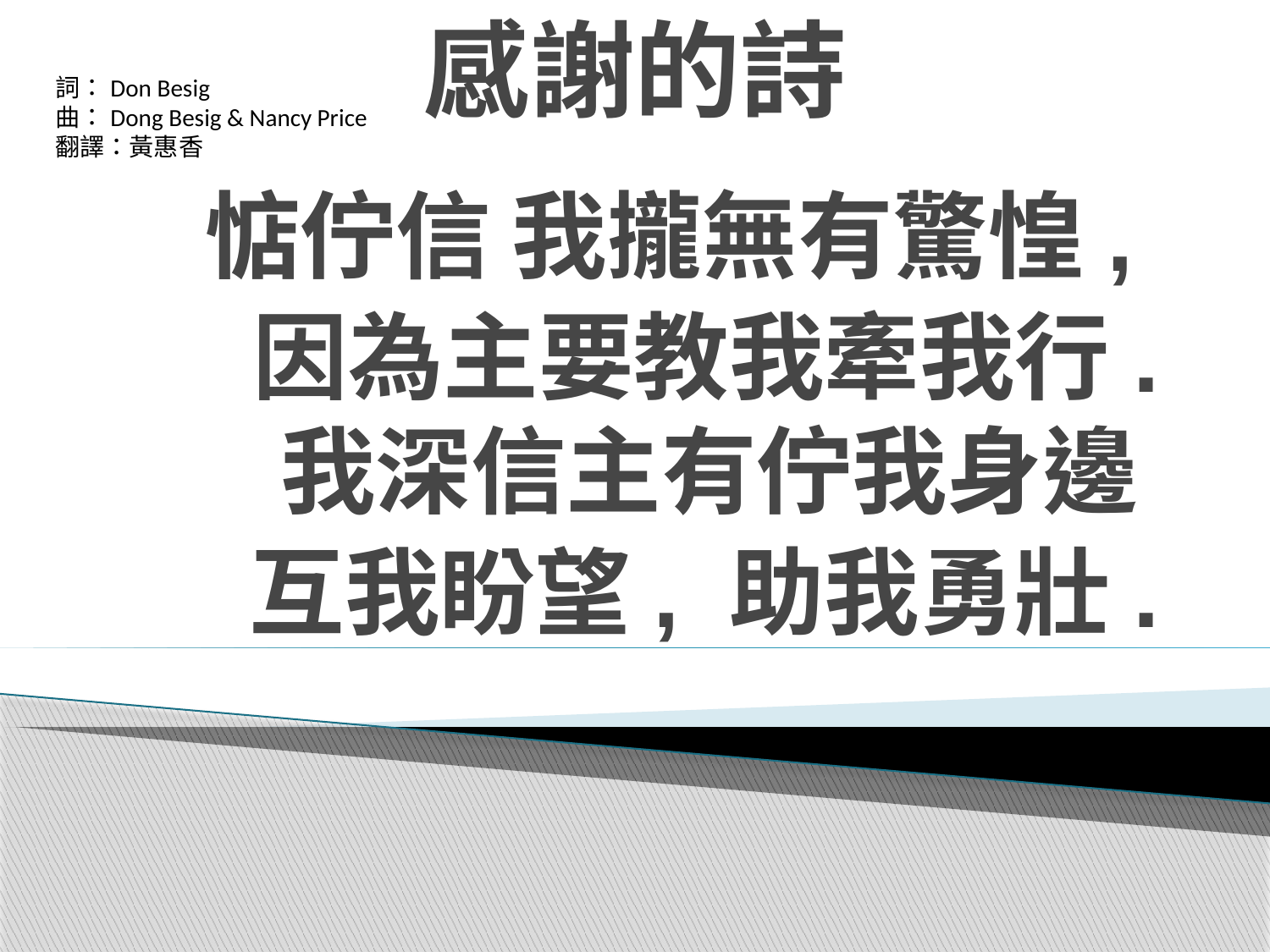

# 感謝的詩
詞：Don Besig
曲：Dong Besig & Nancy Price
翻譯：黃惠香
惦佇信 我攏無有驚惶,
因為主要教我牽我行.
我深信主有佇我身邊
互我盼望, 助我勇壯.